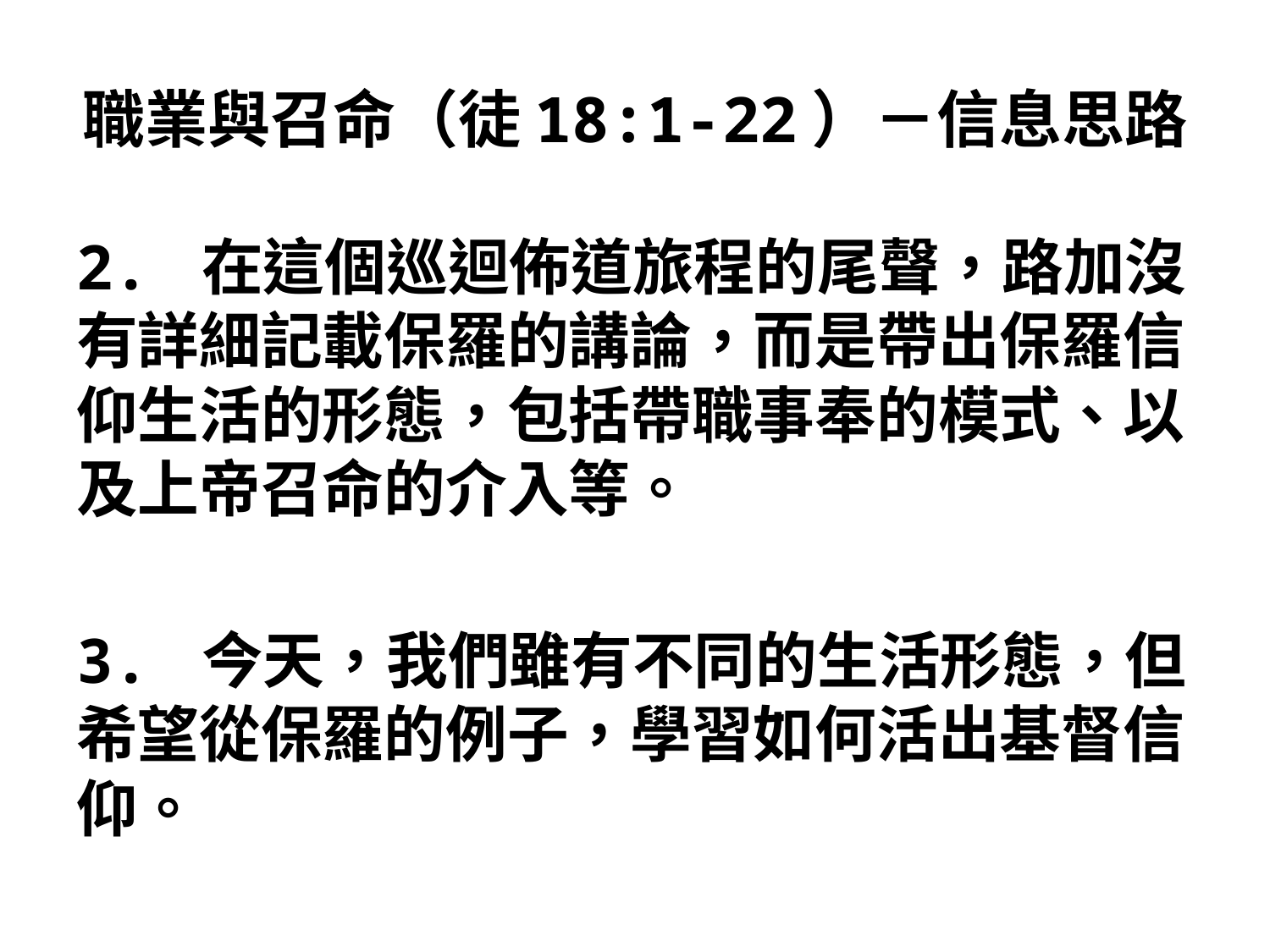

# 職業與召命（徒18:1-22）－信息思路
2. 在這個巡迴佈道旅程的尾聲，路加沒有詳細記載保羅的講論，而是帶出保羅信仰生活的形態，包括帶職事奉的模式、以及上帝召命的介入等。

3. 今天，我們雖有不同的生活形態，但希望從保羅的例子，學習如何活出基督信仰。